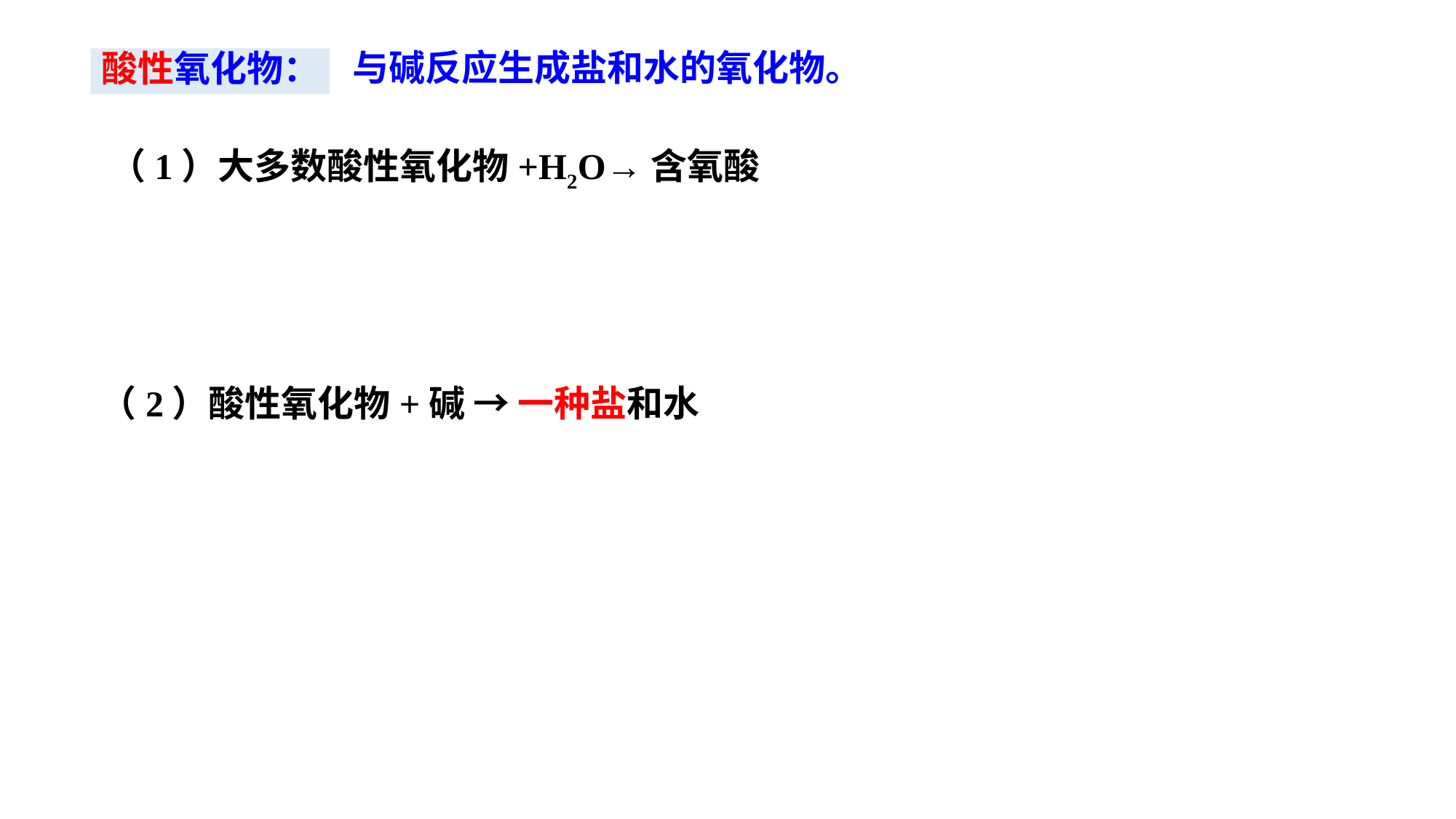

与碱反应生成盐和水的氧化物。
酸性氧化物：
（1）大多数酸性氧化物+H2O→含氧酸
（2）酸性氧化物+碱 → 一种盐和水